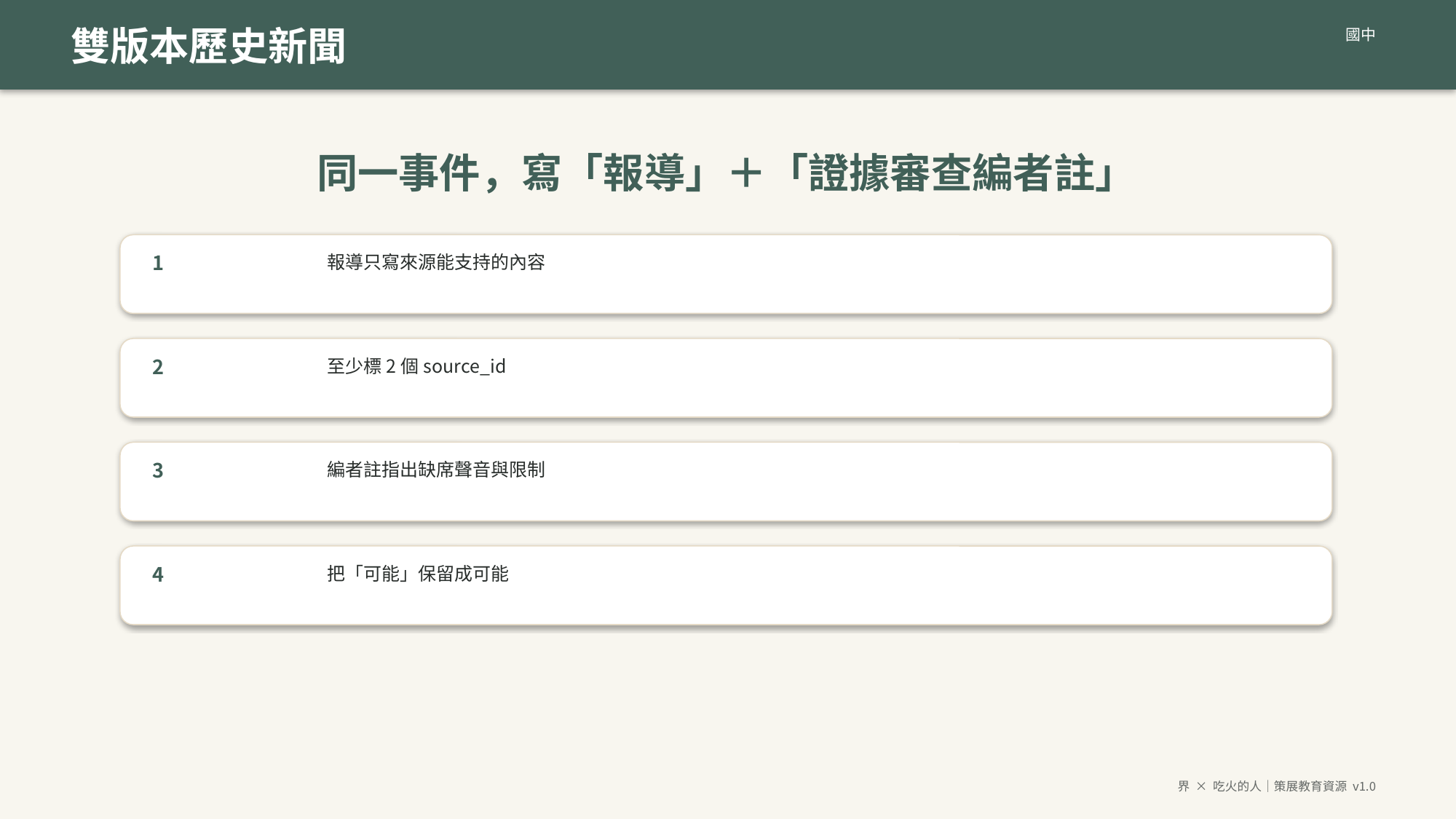

雙版本歷史新聞
國中
同一事件，寫「報導」＋「證據審查編者註」

1
報導只寫來源能支持的內容

2
至少標2個source_id

3
編者註指出缺席聲音與限制

4
把「可能」保留成可能

界 × 吃火的人｜策展教育資源 v1.0